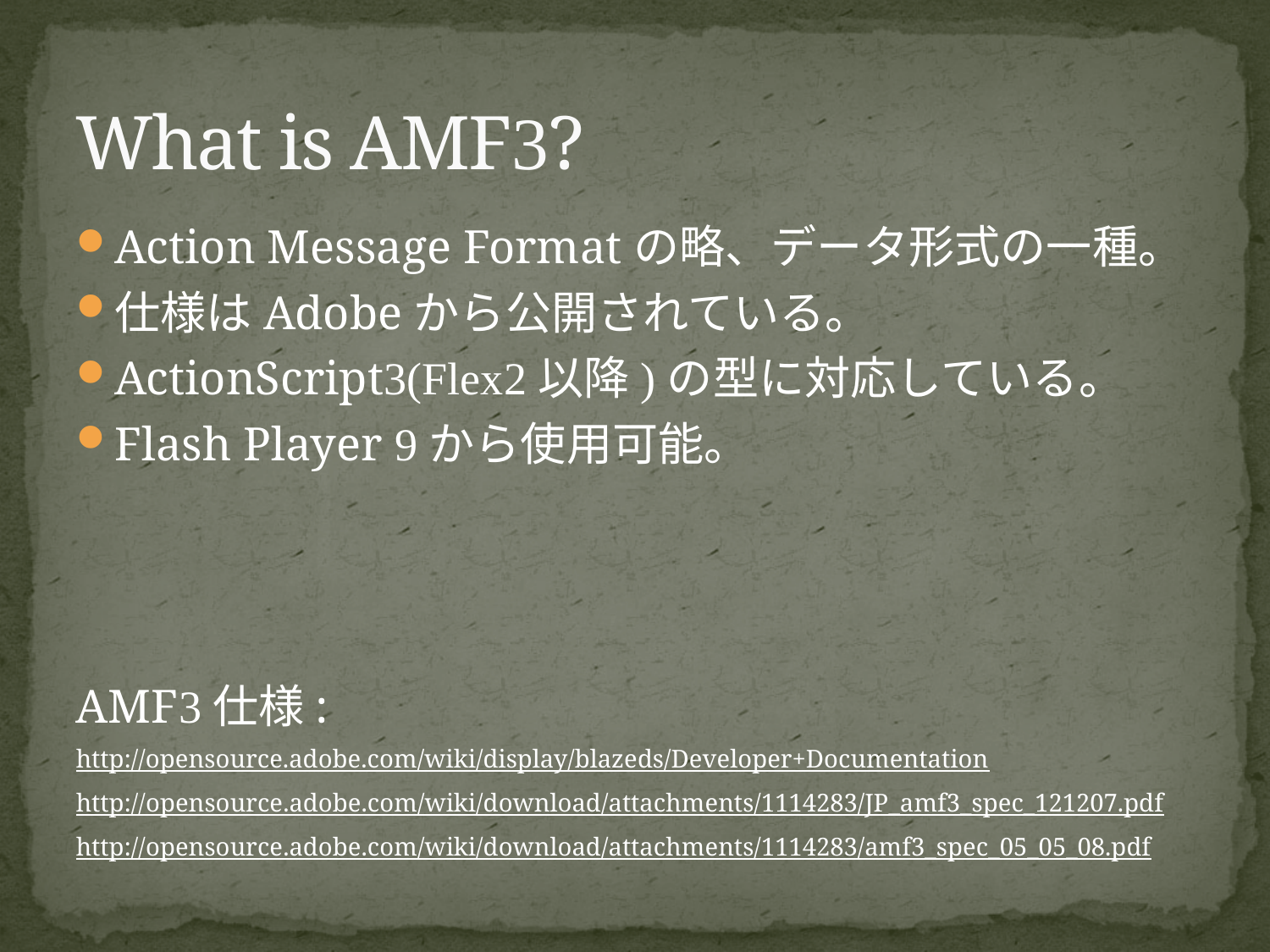

# What is AMF3?
Action Message Formatの略、データ形式の一種。
仕様はAdobeから公開されている。
ActionScript3(Flex2以降)の型に対応している。
Flash Player 9から使用可能。

AMF3仕様:
http://opensource.adobe.com/wiki/display/blazeds/Developer+Documentation
http://opensource.adobe.com/wiki/download/attachments/1114283/JP_amf3_spec_121207.pdf
http://opensource.adobe.com/wiki/download/attachments/1114283/amf3_spec_05_05_08.pdf